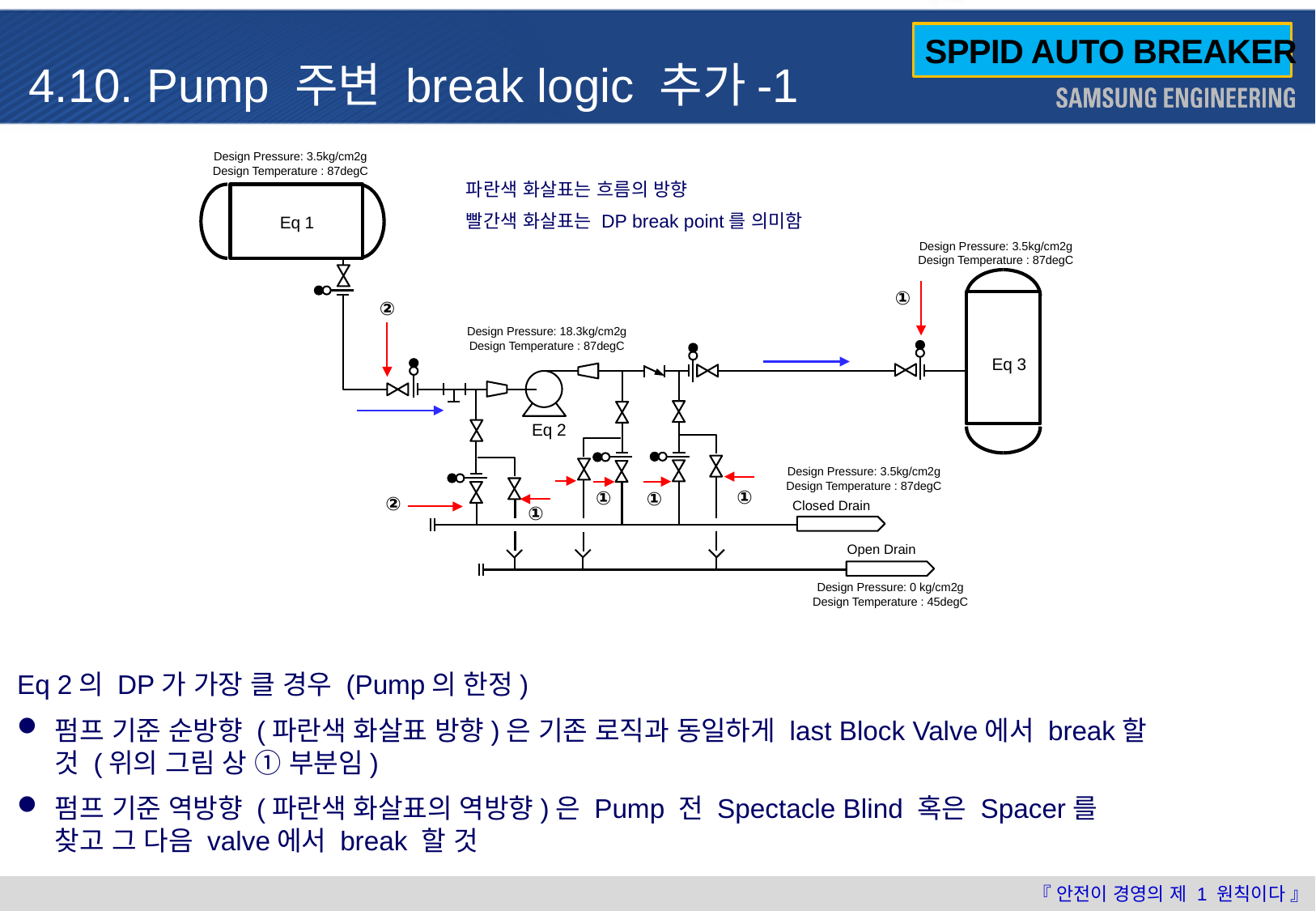

4.10. Pump 주변 break logic 추가-1
SPPID AUTO BREAKER
Design Pressure: 3.5kg/cm2g
Design Temperature : 87degC

Closed Drain

Open Drain

Design Pressure: 3.5kg/cm2g
Design Temperature : 87degC
Design Pressure: 18.3kg/cm2g
Design Temperature : 87degC
Eq 1
①
②
Eq 3
Eq 2
Design Pressure: 3.5kg/cm2g
Design Temperature : 87degC
①
①
①
②
①
Design Pressure: 0 kg/cm2g
Design Temperature : 45degC
파란색 화살표는 흐름의 방향
빨간색 화살표는 DP break point를 의미함
Eq 2의 DP가 가장 클 경우 (Pump의 한정)
펌프 기준 순방향 (파란색 화살표 방향)은 기존 로직과 동일하게 last Block Valve에서 break할 것 (위의 그림 상 ① 부분임)
펌프 기준 역방향 (파란색 화살표의 역방향)은 Pump 전 Spectacle Blind 혹은 Spacer를 찾고 그 다음 valve에서 break 할 것